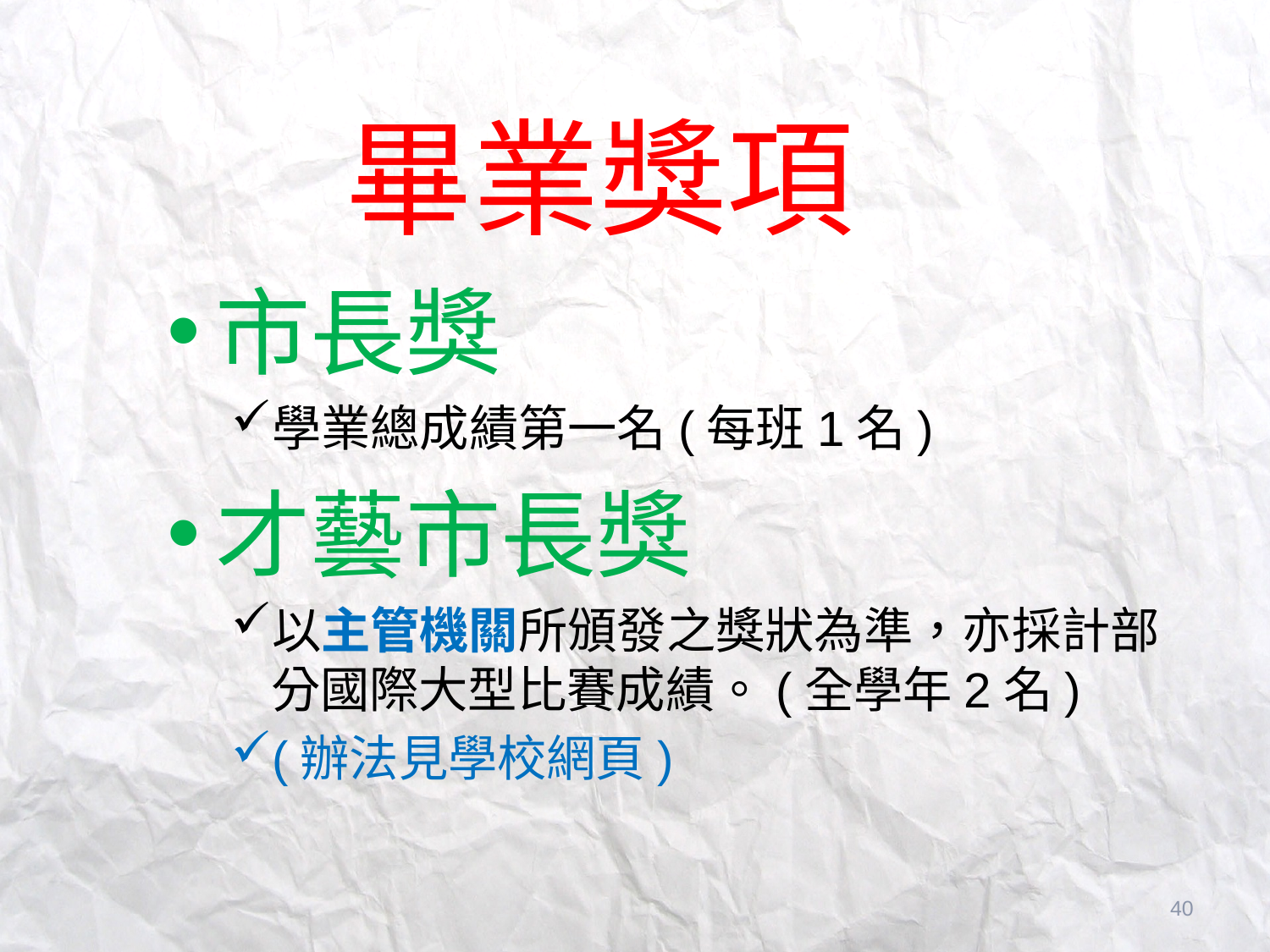

# 畢業獎項
市長獎
學業總成績第一名(每班1名)
才藝市長獎
以主管機關所頒發之獎狀為準，亦採計部分國際大型比賽成績。(全學年2名)
(辦法見學校網頁)

40